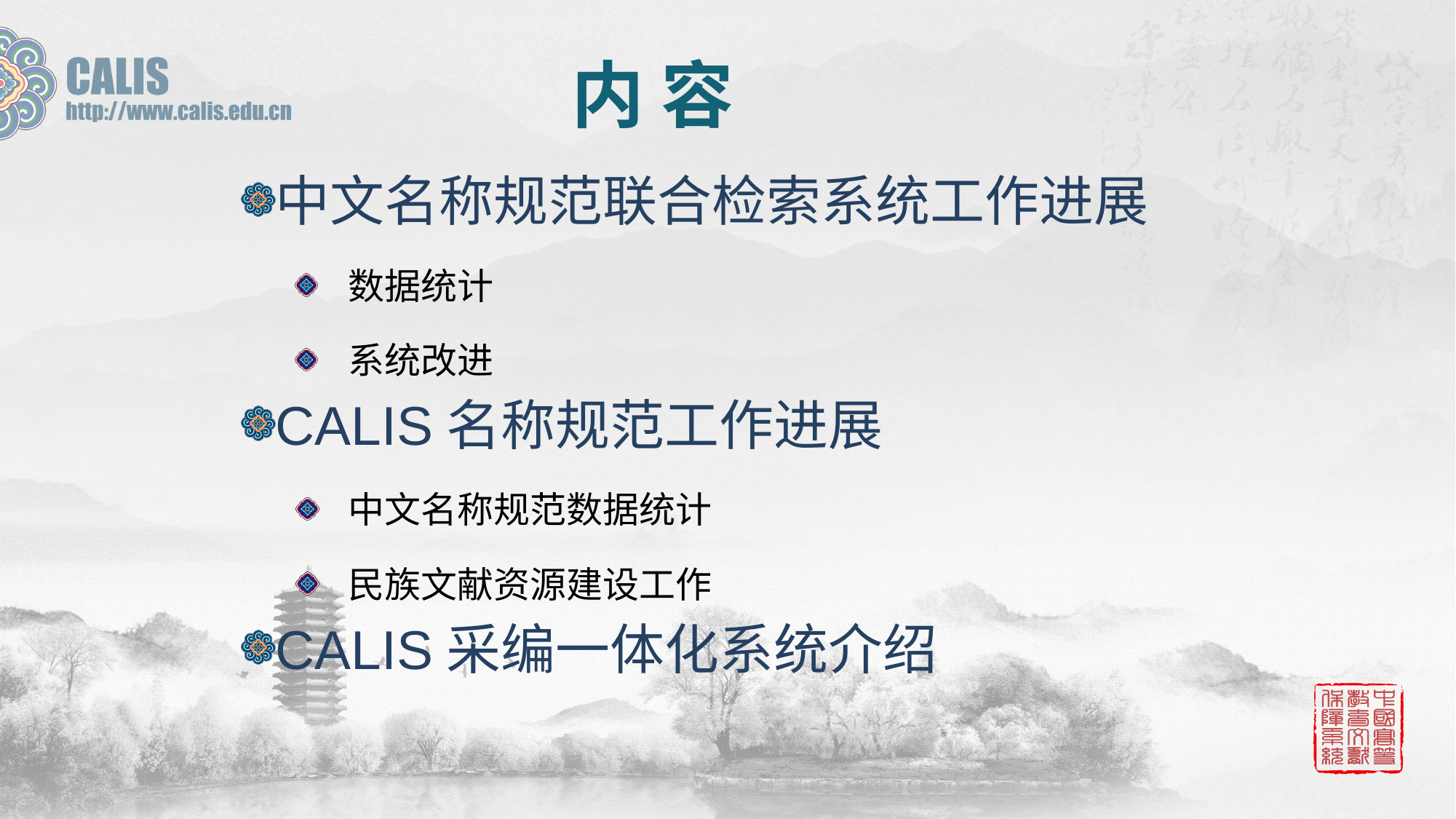

# 内 容
中文名称规范联合检索系统工作进展
数据统计
系统改进
CALIS名称规范工作进展
中文名称规范数据统计
民族文献资源建设工作
CALIS采编一体化系统介绍